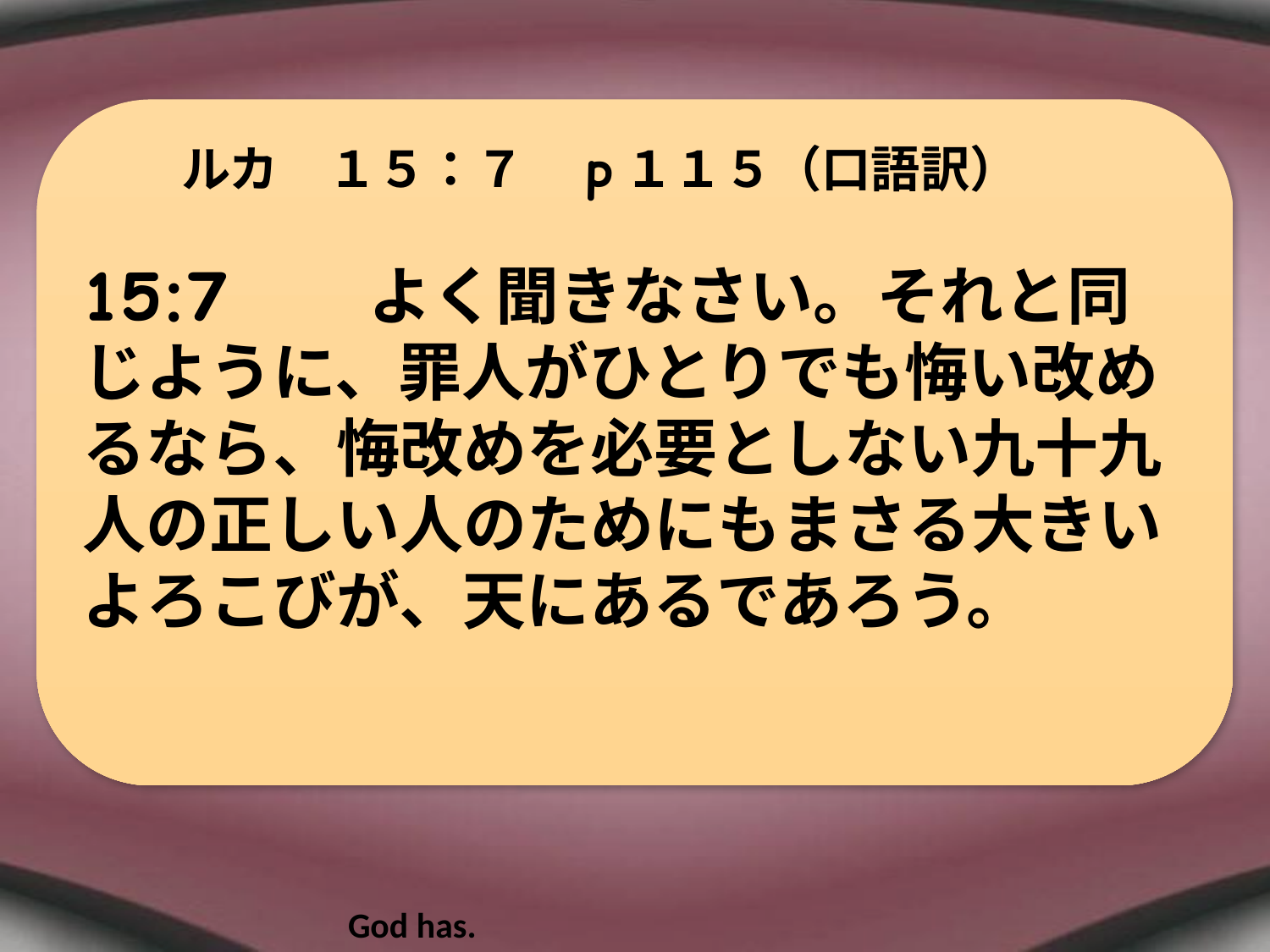

ルカ　１５：７　p１１５（口語訳）

15:7　　よく聞きなさい。それと同じように、罪人がひとりでも悔い改めるなら、悔改めを必要としない九十九人の正しい人のためにもまさる大きいよろこびが、天にあるであろう。

God has.